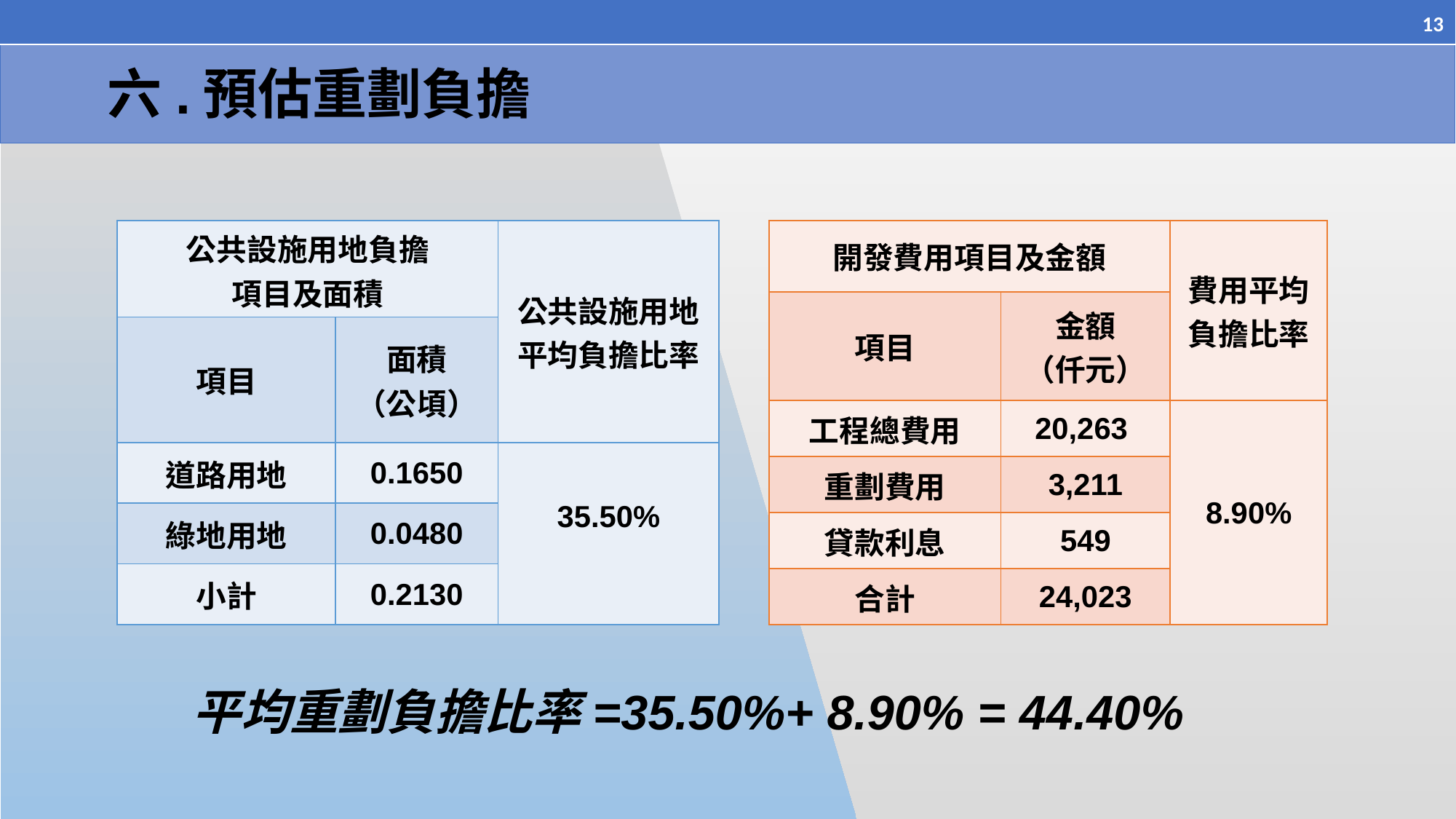

13
六.預估重劃負擔
| 公共設施用地負擔 項目及面積 |  | 公共設施用地平均負擔比率 |
| --- | --- | --- |
| 項目 | 面積 （公頃） |  |
| 道路用地 | 0.1650 | 35.50% |
| 綠地用地 | 0.0480 |  |
| 小計 | 0.2130 |  |
| 開發費用項目及金額 |  | 費用平均負擔比率 |
| --- | --- | --- |
| 項目 | 金額 （仟元） |  |
| 工程總費用 | 20,263 | 8.90% |
| 重劃費用 | 3,211 |  |
| 貸款利息 | 549 |  |
| 合計 | 24,023 |  |
平均重劃負擔比率=35.50%+ 8.90% = 44.40%